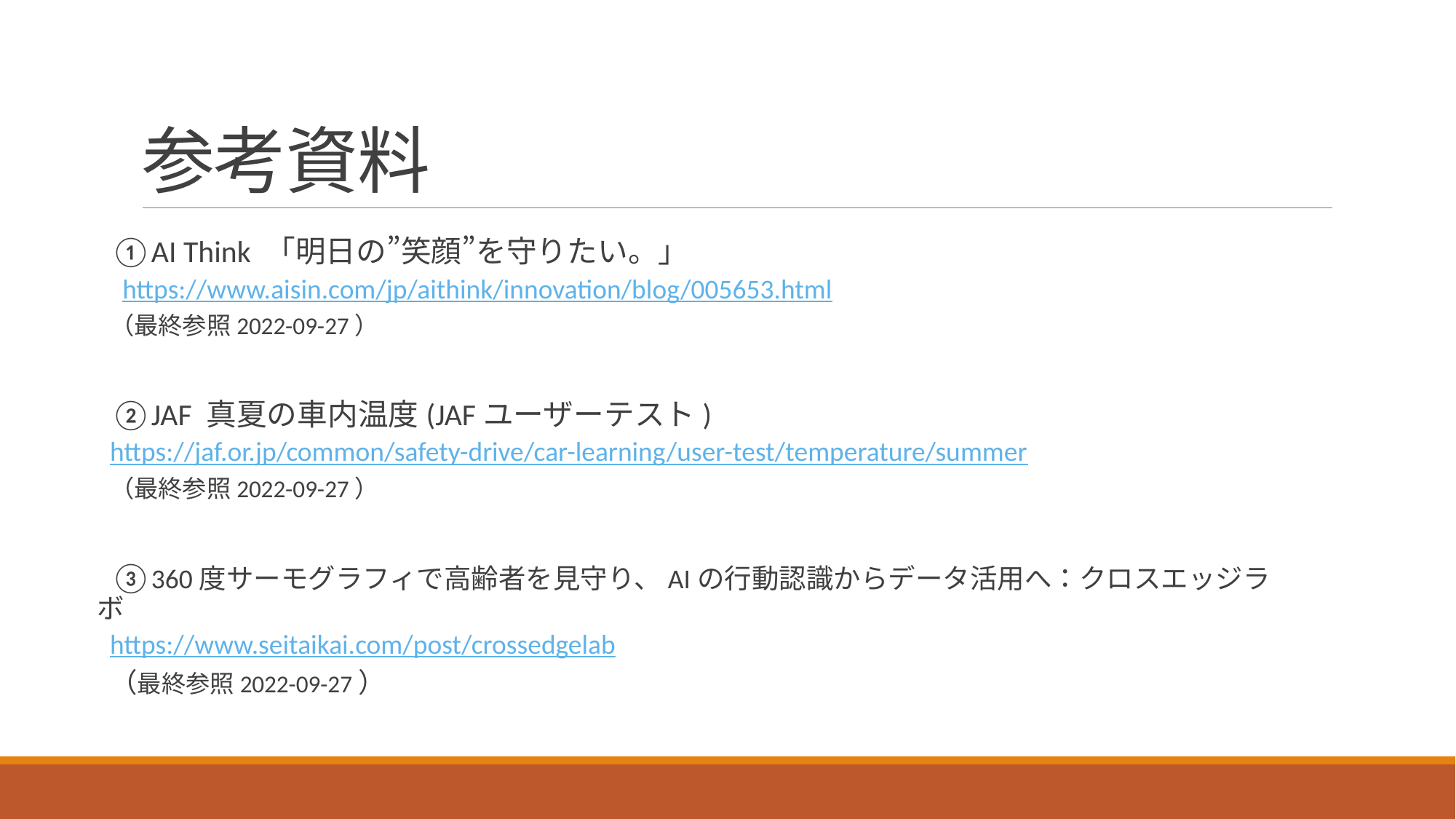

# 参考資料
  ①AI Think 「明日の”笑顔”を守りたい。」
  https://www.aisin.com/jp/aithink/innovation/blog/005653.html
（最終参照2022-09-27）

  ②JAF 真夏の車内温度(JAFユーザーテスト)
https://jaf.or.jp/common/safety-drive/car-learning/user-test/temperature/summer
（最終参照2022-09-27）

  ③360度サーモグラフィで高齢者を見守り、AIの行動認識からデータ活用へ：クロスエッジラボ
https://www.seitaikai.com/post/crossedgelab
（最終参照2022-09-27）